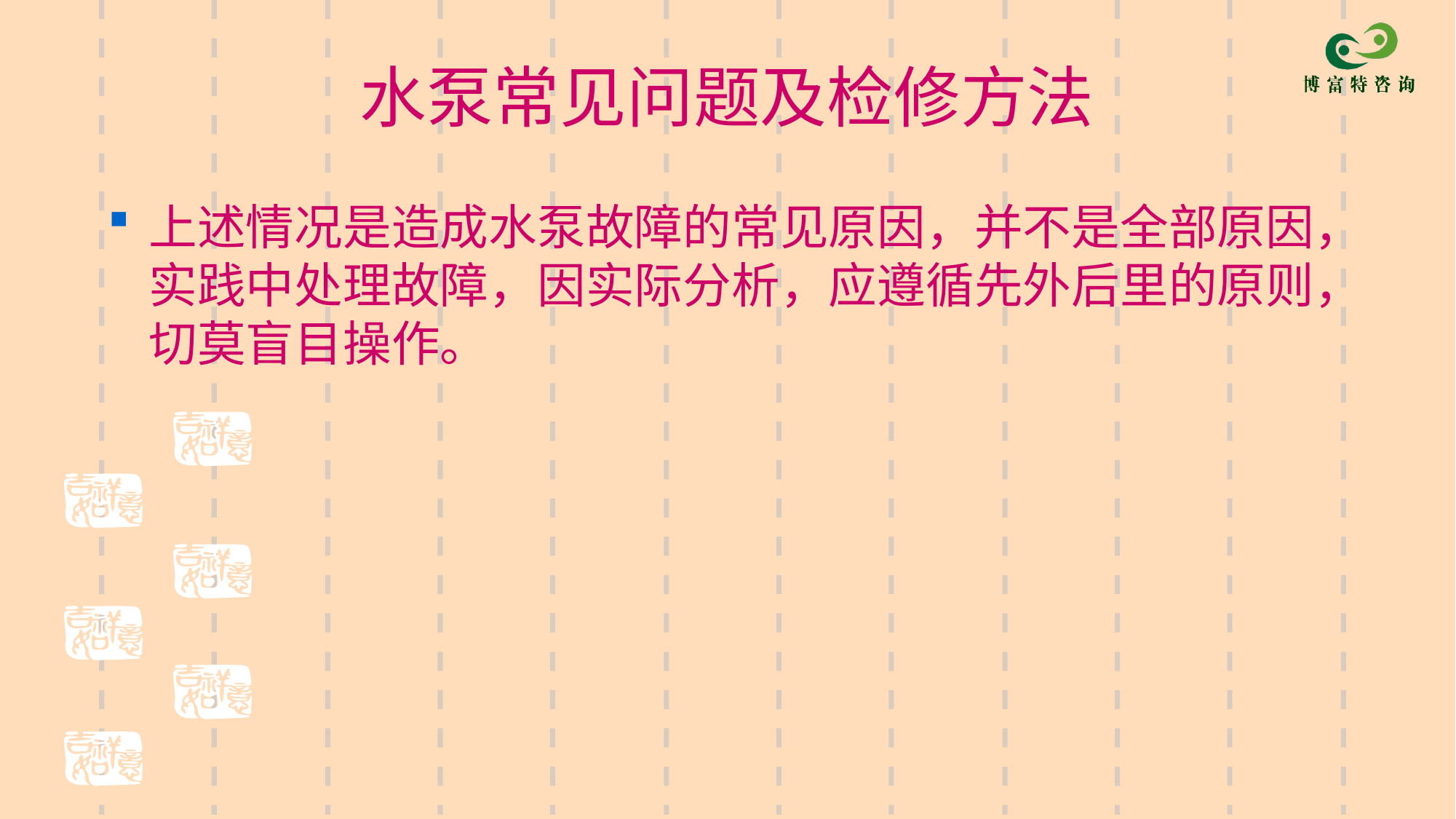

# 水泵常见问题及检修方法
上述情况是造成水泵故障的常见原因，并不是全部原因，实践中处理故障，因实际分析，应遵循先外后里的原则，切莫盲目操作。